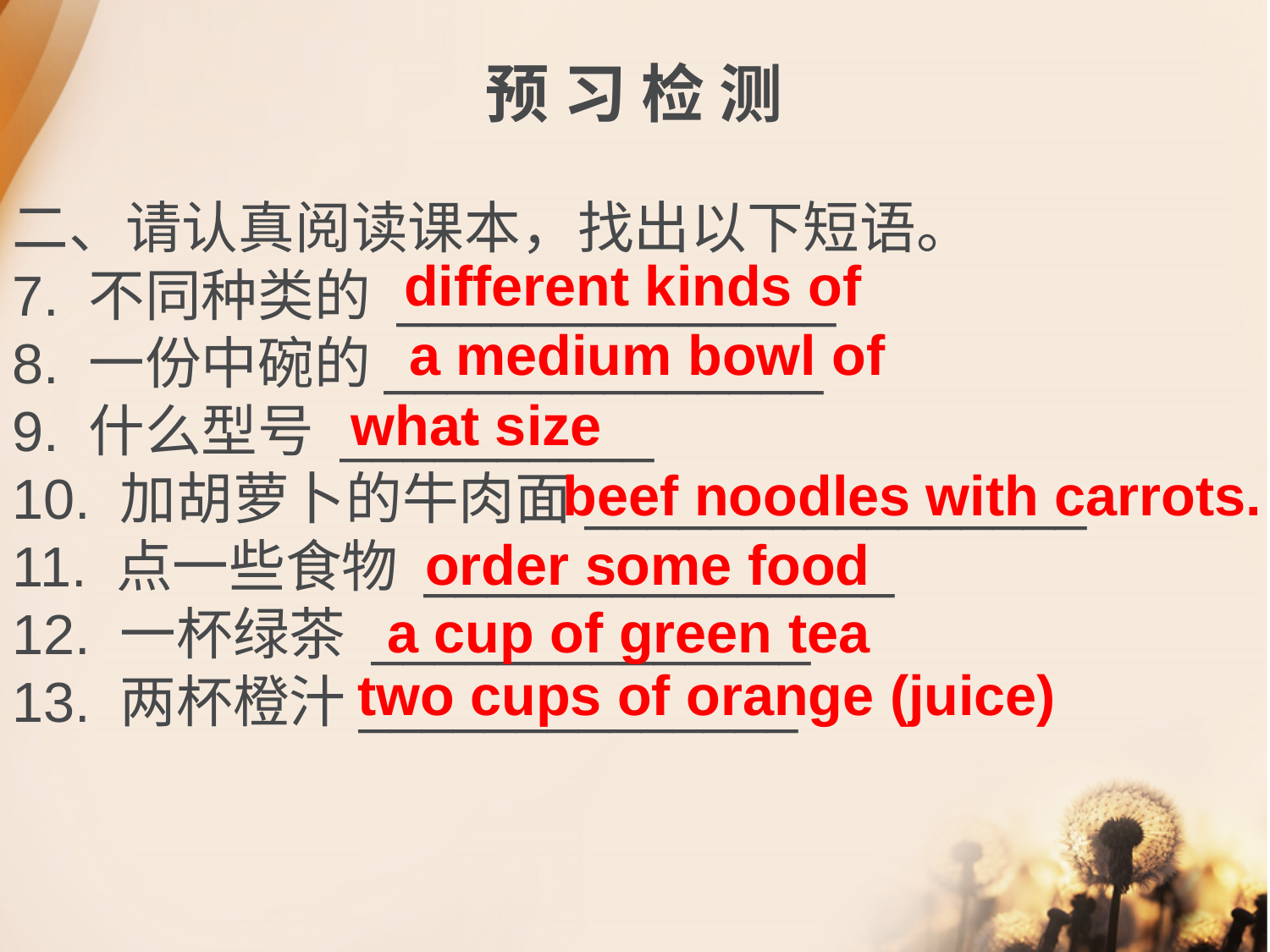

预 习 检 测
二、请认真阅读课本，找出以下短语。
7. 不同种类的 ______________
8. 一份中碗的______________
9. 什么型号 __________
10. 加胡萝卜的牛肉面________________
11. 点一些食物 _______________
12. 一杯绿茶 ______________
13. 两杯橙汁______________
different kinds of
 a medium bowl of
what size
beef noodles with carrots.
order some food
a cup of green tea
two cups of orange (juice)